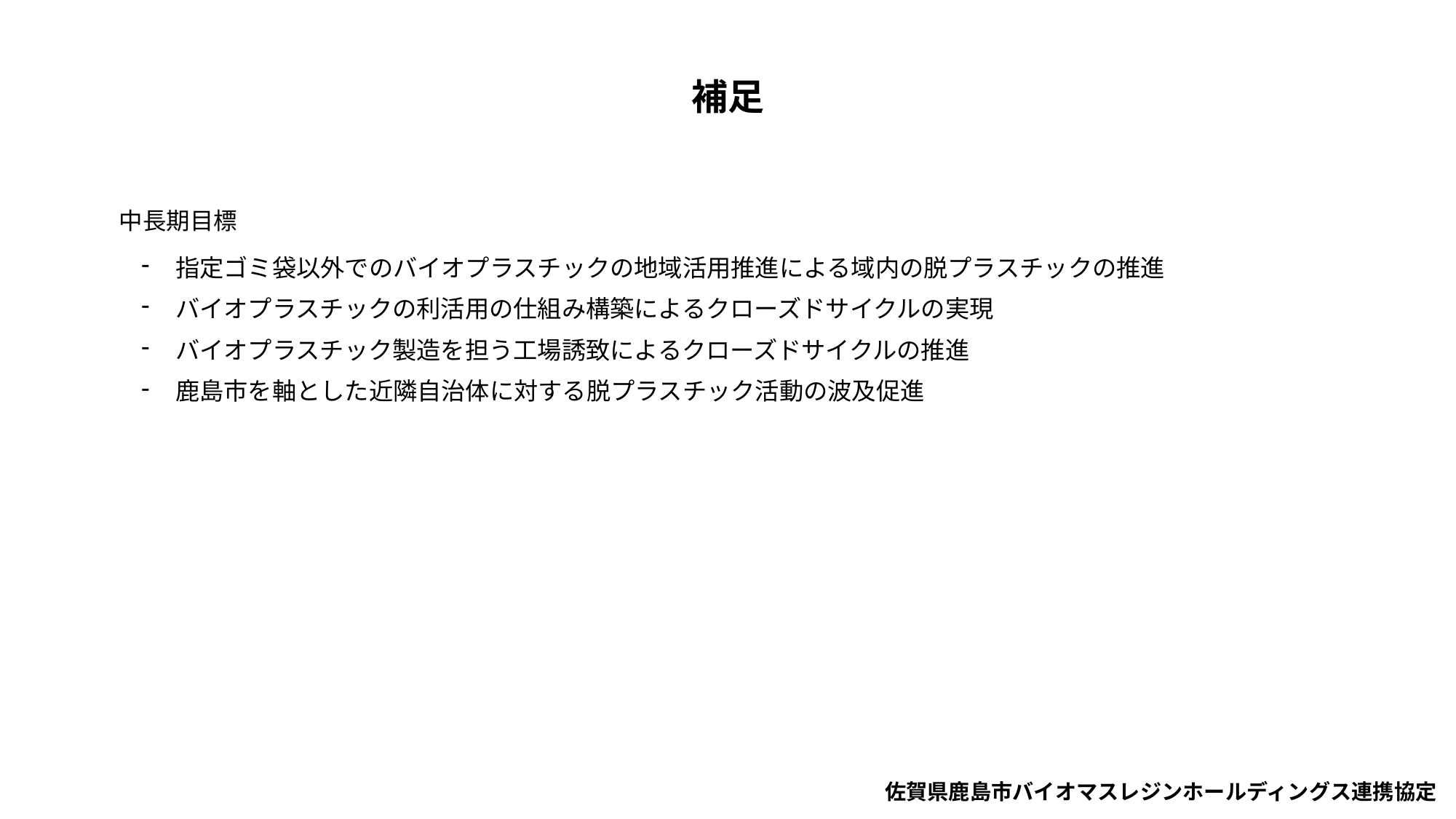

# 補足

中長期目標
指定ゴミ袋以外でのバイオプラスチックの地域活用推進による域内の脱プラスチックの推進
バイオプラスチックの利活用の仕組み構築によるクローズドサイクルの実現
バイオプラスチック製造を担う工場誘致によるクローズドサイクルの推進
鹿島市を軸とした近隣自治体に対する脱プラスチック活動の波及促進

佐賀県鹿島市バイオマスレジンホールディングス連携協定